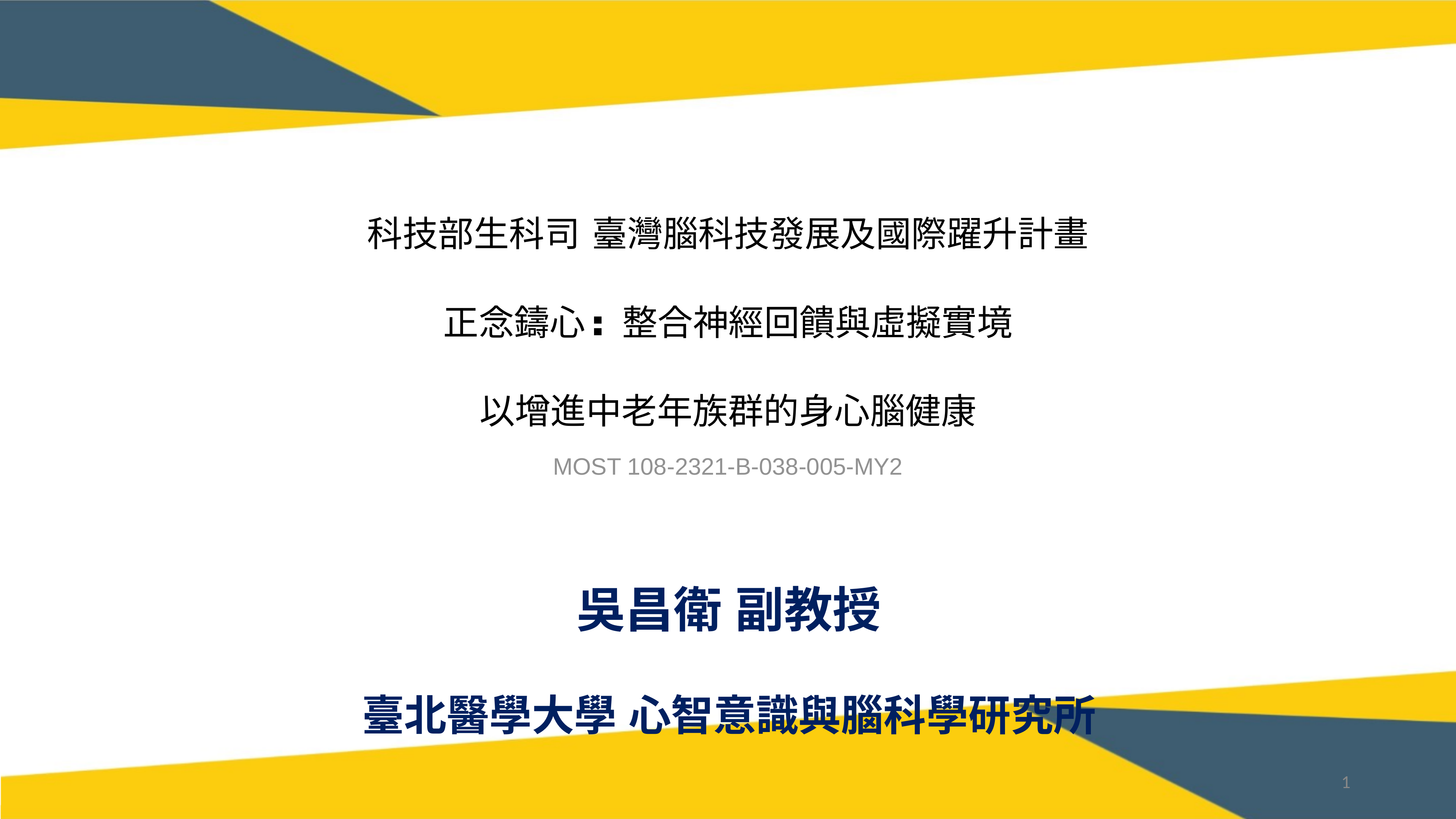

# 科技部生科司 臺灣腦科技發展及國際躍升計畫 正念鑄心: 整合神經回饋與虛擬實境 以增進中老年族群的身心腦健康
MOST 108-2321-B-038-005-MY2
吳昌衛 副教授

臺北醫學大學 心智意識與腦科學研究所
1